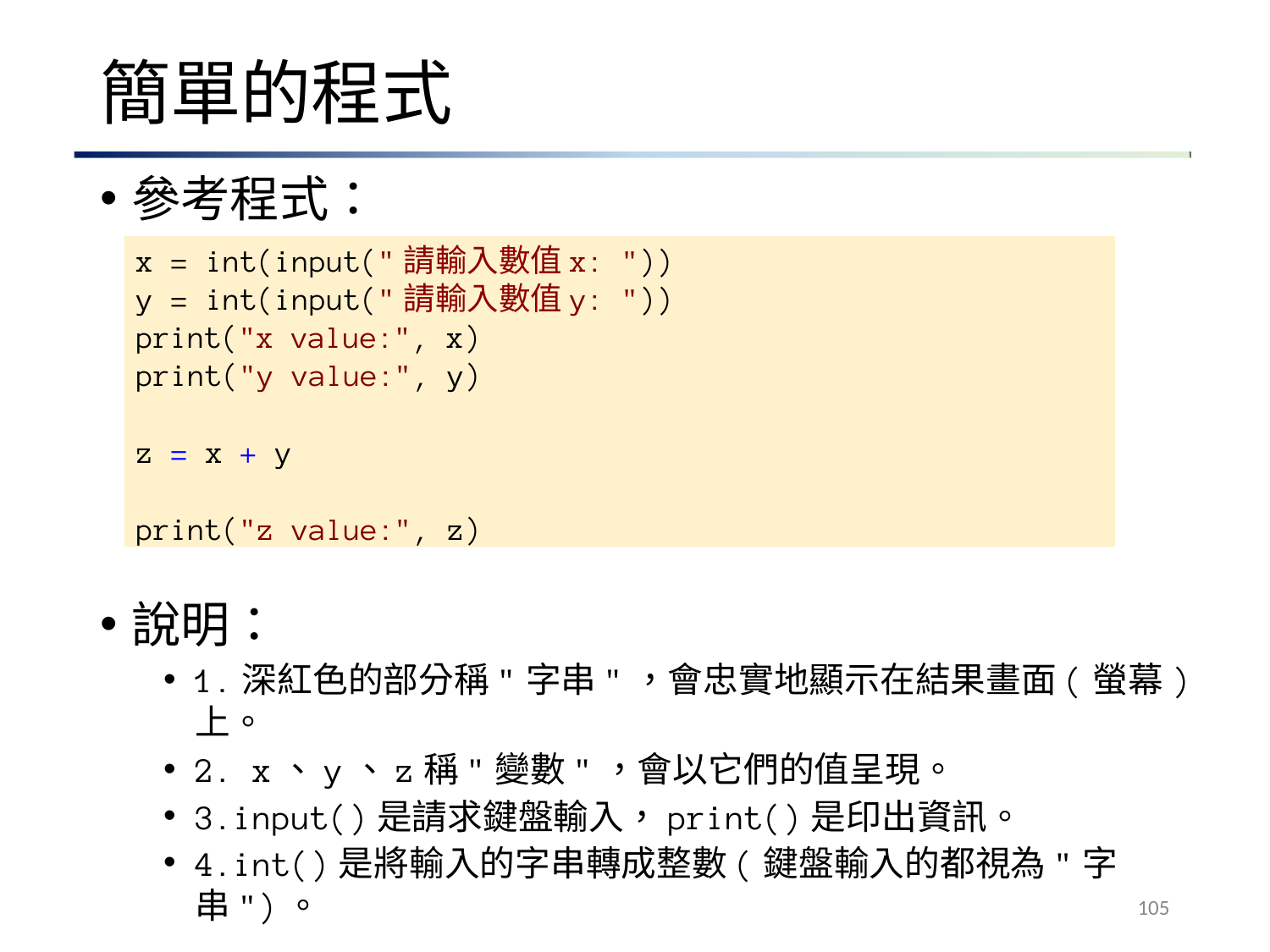

# 簡單的程式
參考程式：
x = int(input("請輸入數值x: "))
y = int(input("請輸入數值y: "))
print("x value:", x)
print("y value:", y)

z = x + y

print("z value:", z)
說明：
1.深紅色的部分稱"字串"，會忠實地顯示在結果畫面(螢幕)上。
2. x、y、z稱"變數"，會以它們的值呈現。
3.input()是請求鍵盤輸入，print()是印出資訊。
4.int()是將輸入的字串轉成整數(鍵盤輸入的都視為"字串")。
105